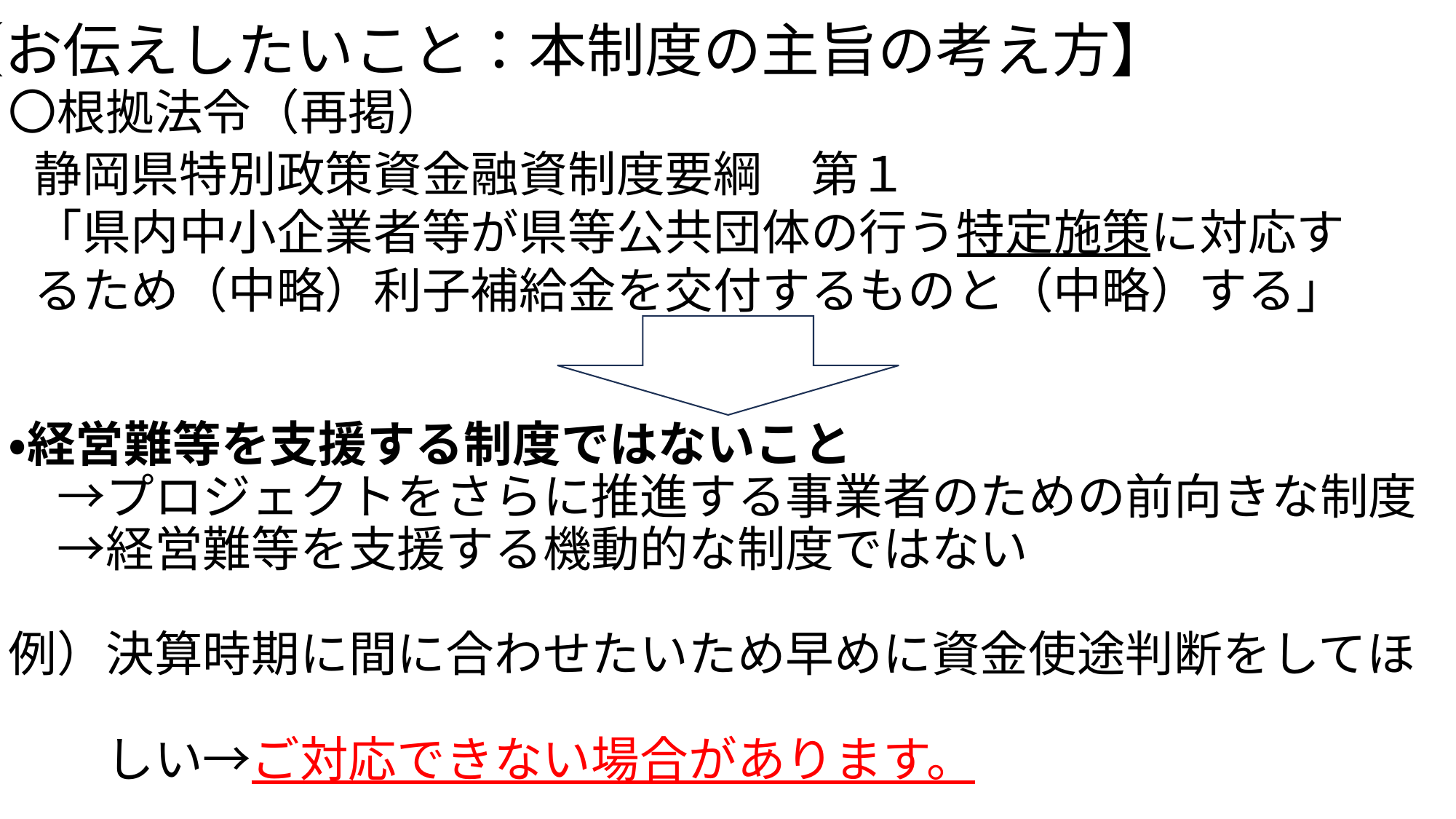

# 【お伝えしたいこと：本制度の主旨の考え方】
〇根拠法令（再掲）
静岡県特別政策資金融資制度要綱　第１
「県内中小企業者等が県等公共団体の行う特定施策に対応す　るため（中略）利子補給金を交付するものと（中略）する」

・経営難等を支援する制度ではないこと
　→プロジェクトをさらに推進する事業者のための前向きな制度
　→経営難等を支援する機動的な制度ではない

例）決算時期に間に合わせたいため早めに資金使途判断をしてほ
　　しい→ご対応できない場合があります。